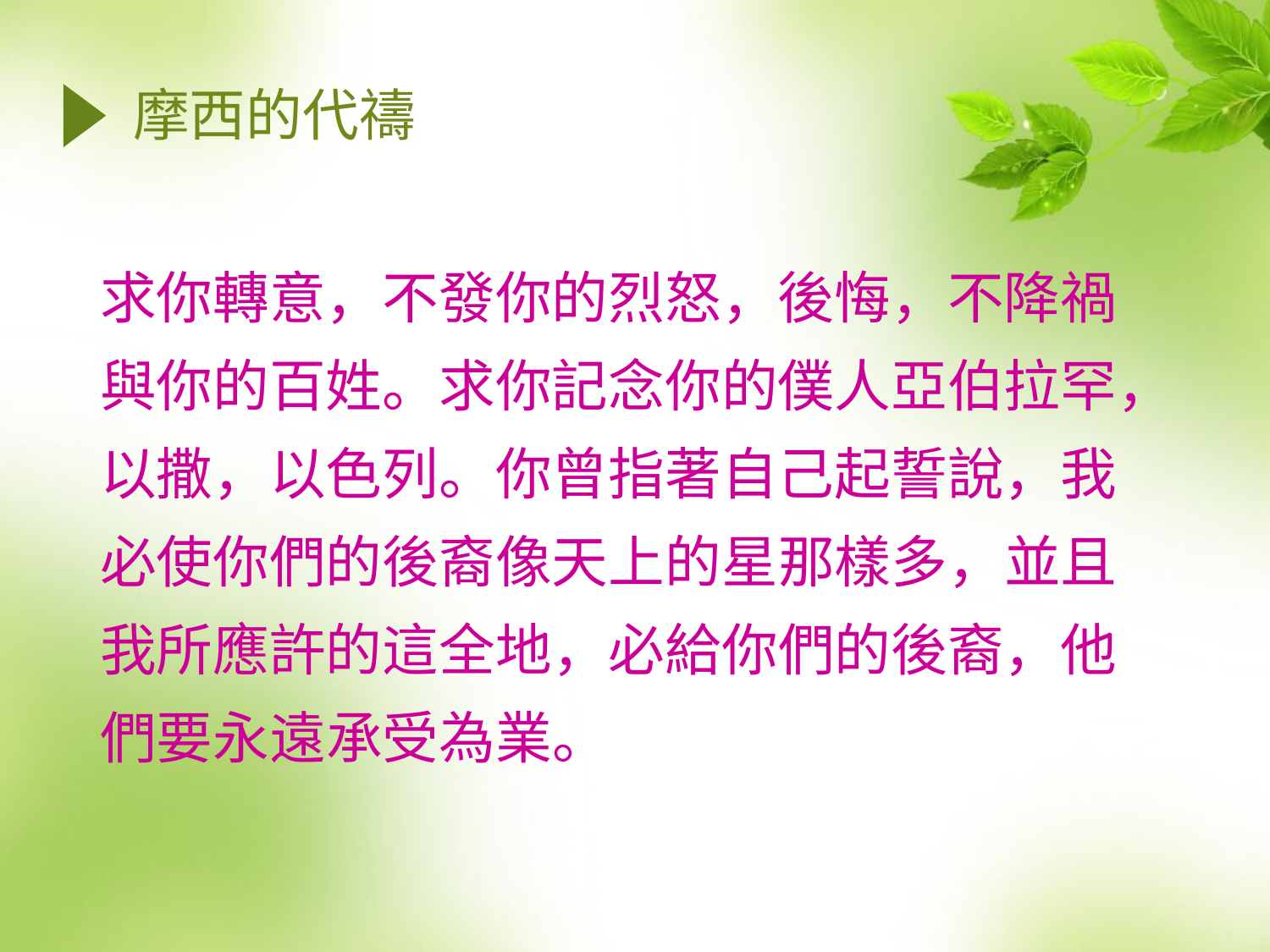

# 摩西的代禱
求你轉意，不發你的烈怒，後悔，不降禍與你的百姓。求你記念你的僕人亞伯拉罕，以撒，以色列。你曾指著自己起誓說，我必使你們的後裔像天上的星那樣多，並且我所應許的這全地，必給你們的後裔，他們要永遠承受為業。